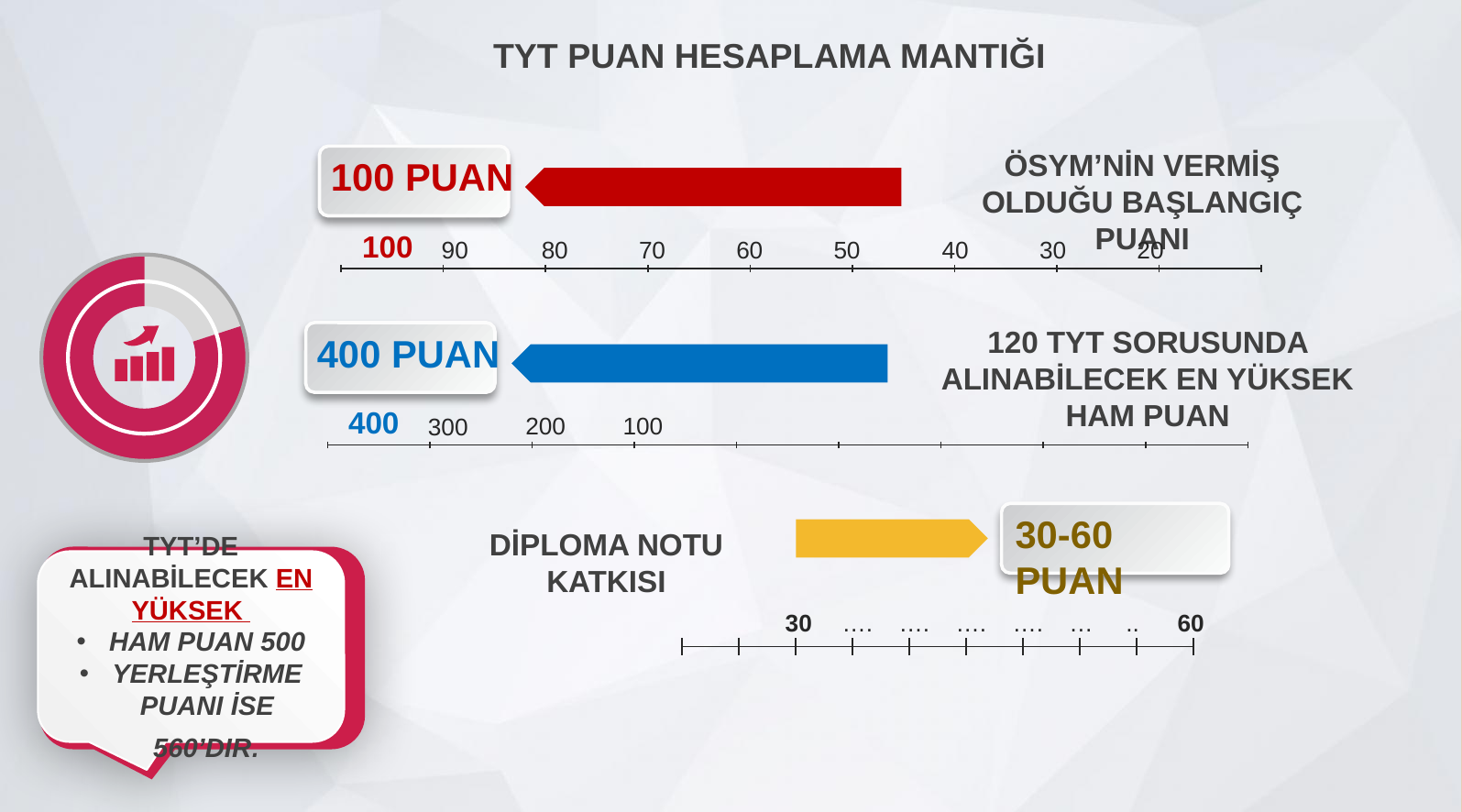

TYT PUAN HESAPLAMA MANTIĞI

100 PUAN
ÖSYM’NİN VERMİŞ OLDUĞU BAŞLANGIÇ PUANI

100
90
80
70
60
50
40
30
20

### Chart

| Category | 列1 |
|---|---|
| 第一季度 | 20.0 |
| 第二季度 | 80.0 |

400 PUAN
120 TYT SORUSUNDA ALINABİLECEK EN YÜKSEK HAM PUAN

400
200
100
300

30-60 PUAN

DİPLOMA NOTU KATKISI

TYT’DE ALINABİLECEK EN YÜKSEK
HAM PUAN 500
YERLEŞTİRME PUANI İSE 560’DIR.
30
….
….
….
….
…
..
60